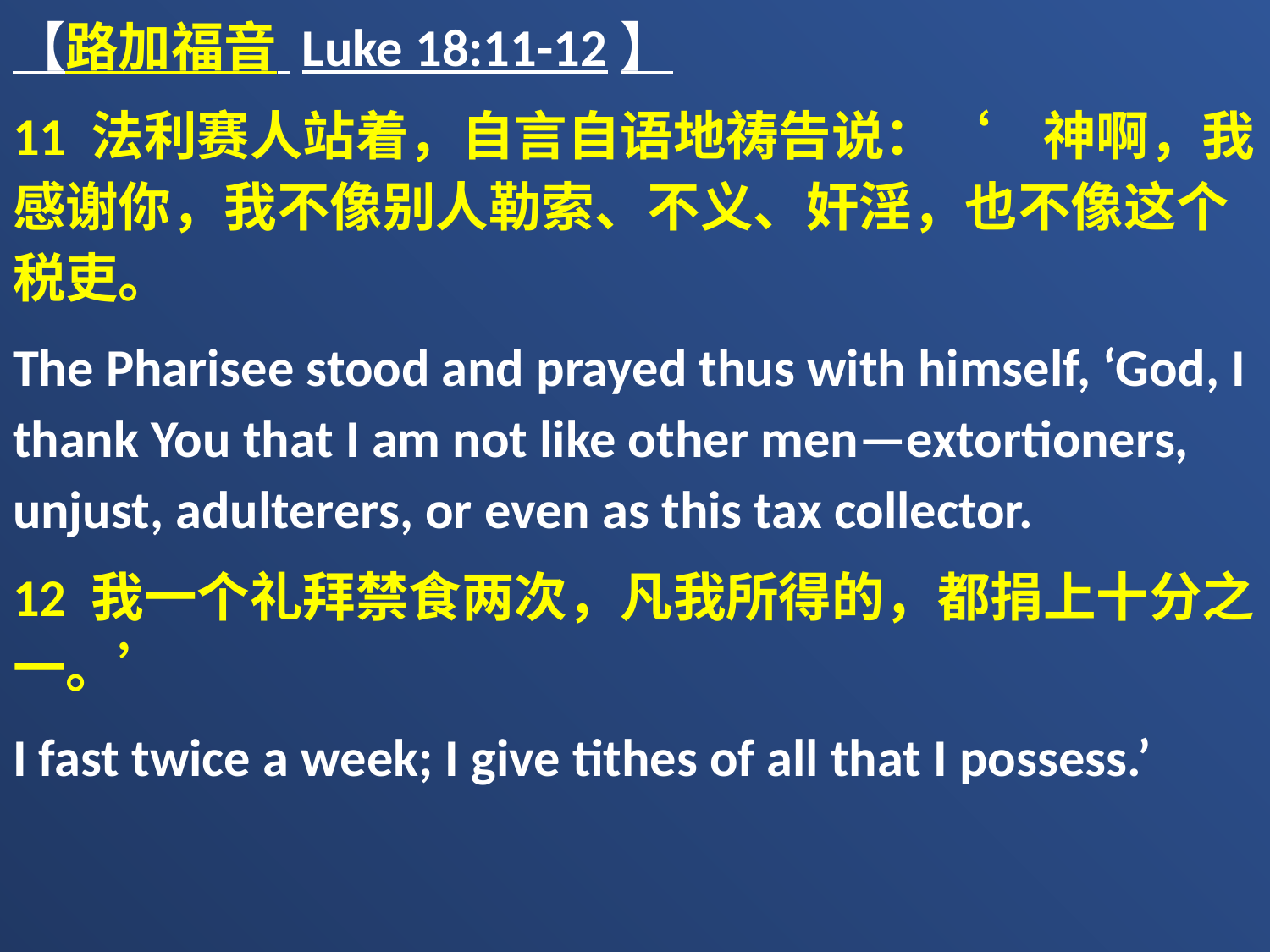

【路加福音 Luke 18:11-12】
11 法利赛人站着，自言自语地祷告说：‘　神啊，我感谢你，我不像别人勒索、不义、奸淫，也不像这个税吏。
The Pharisee stood and prayed thus with himself, ‘God, I thank You that I am not like other men—extortioners, unjust, adulterers, or even as this tax collector.
12 我一个礼拜禁食两次，凡我所得的，都捐上十分之一。’
I fast twice a week; I give tithes of all that I possess.’